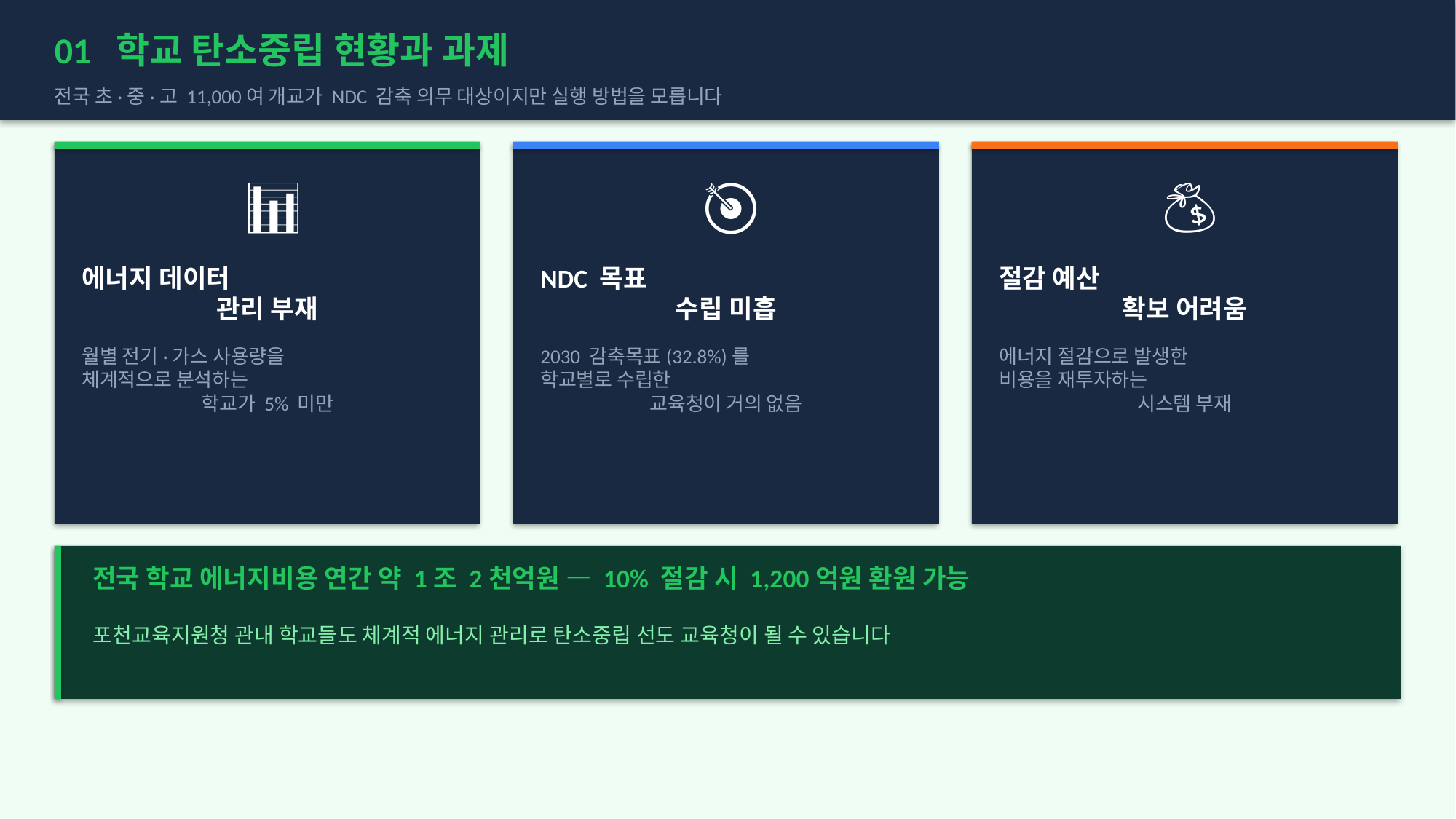

01  학교 탄소중립 현황과 과제
전국 초·중·고 11,000여 개교가 NDC 감축 의무 대상이지만 실행 방법을 모릅니다

📊
🎯
💰
에너지 데이터
관리 부재
NDC 목표
수립 미흡
절감 예산
확보 어려움
월별 전기·가스 사용량을
체계적으로 분석하는
학교가 5% 미만
2030 감축목표(32.8%)를
학교별로 수립한
교육청이 거의 없음
에너지 절감으로 발생한
비용을 재투자하는
시스템 부재

전국 학교 에너지비용 연간 약 1조 2천억원 — 10% 절감 시 1,200억원 환원 가능
포천교육지원청 관내 학교들도 체계적 에너지 관리로 탄소중립 선도 교육청이 될 수 있습니다